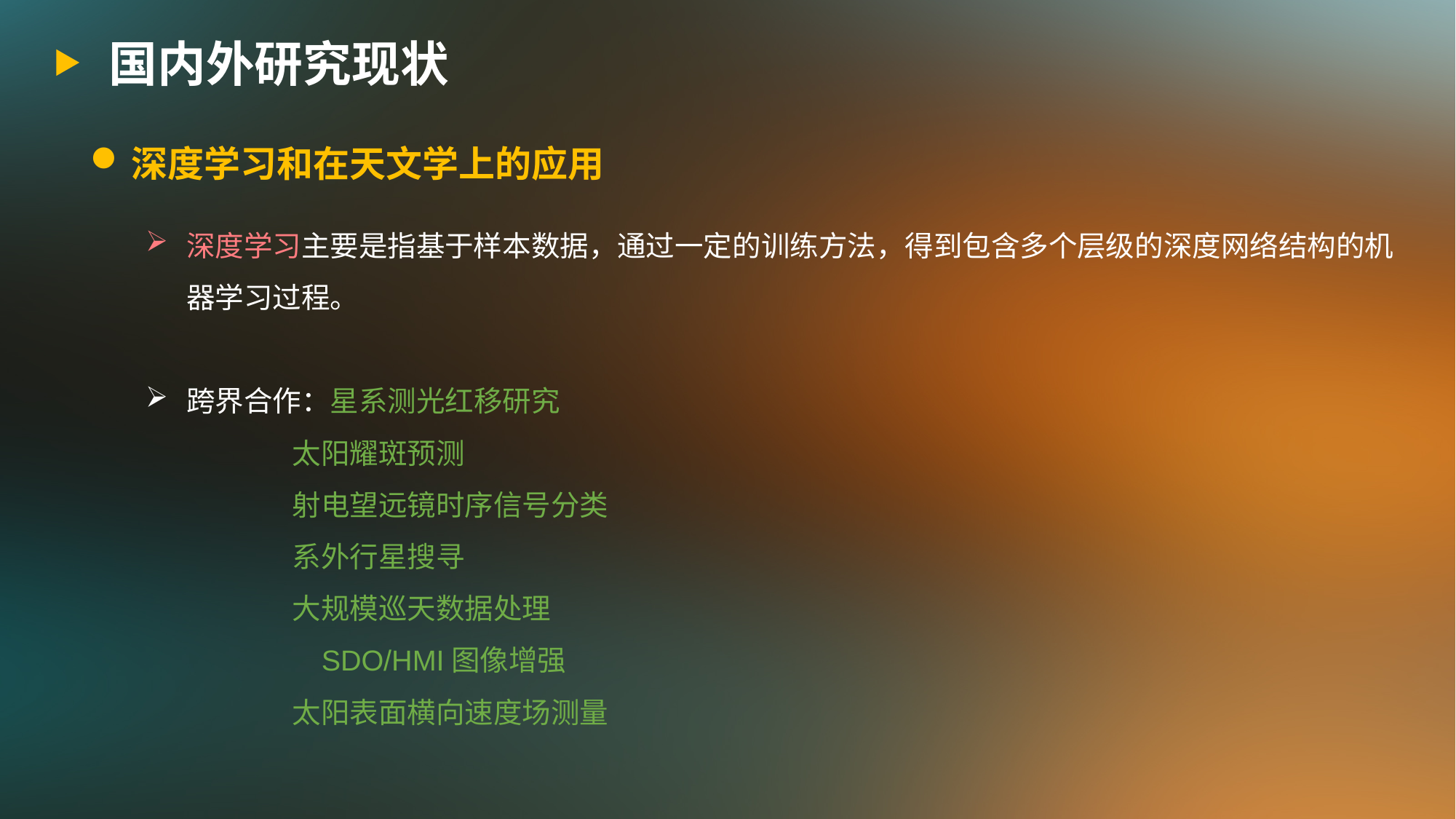

国内外研究现状

深度学习和在天文学上的应用
深度学习主要是指基于样本数据，通过一定的训练方法，得到包含多个层级的深度网络结构的机器学习过程。

跨界合作：星系测光红移研究
                      太阳耀斑预测
                      射电望远镜时序信号分类
                      系外行星搜寻
                      大规模巡天数据处理
                      SDO/HMI图像增强
                      太阳表面横向速度场测量